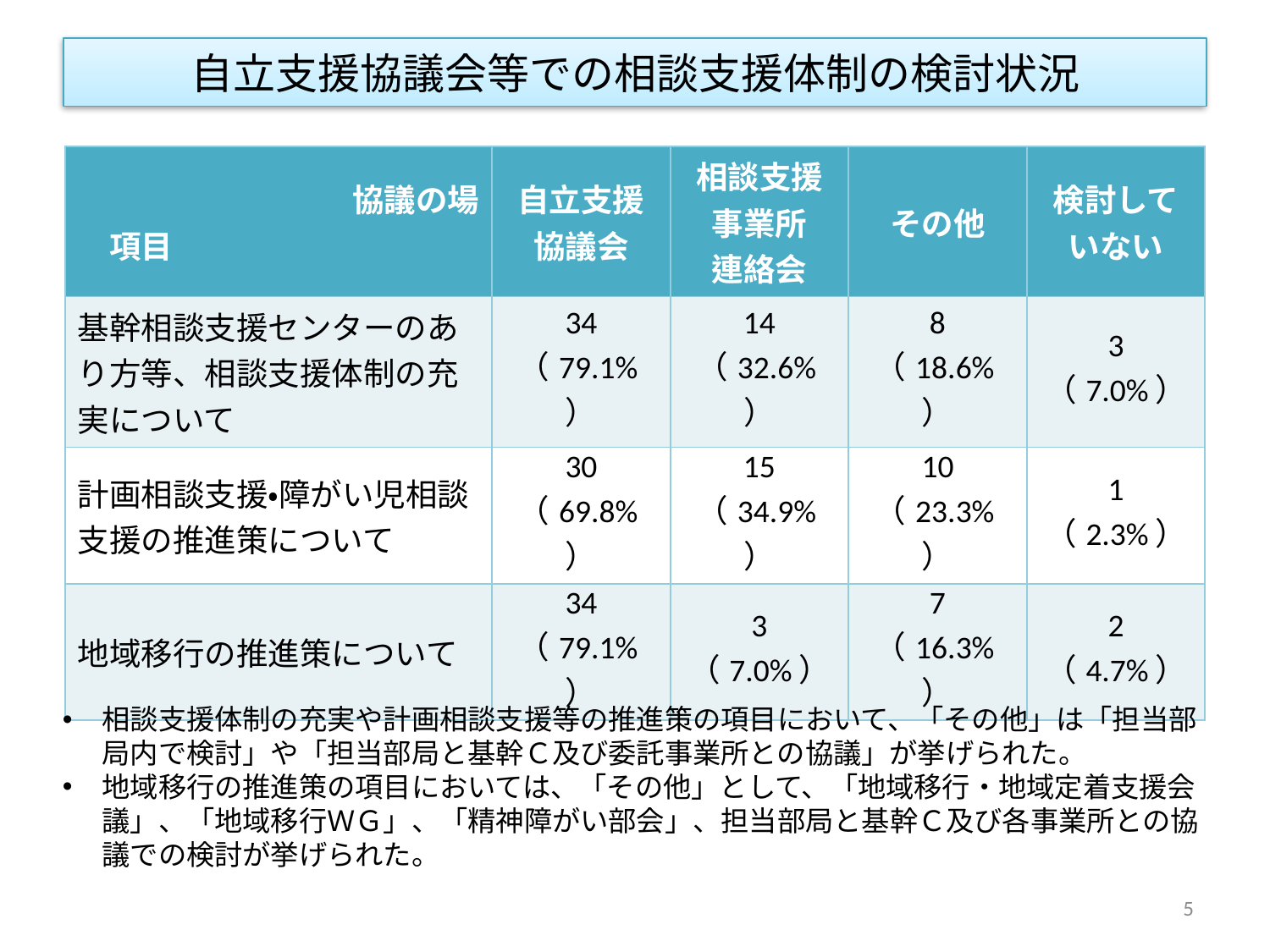

# 自立支援協議会等での相談支援体制の検討状況
| 協議の場 　項目 | 自立支援協議会 | 相談支援事業所 連絡会 | その他 | 検討していない |
| --- | --- | --- | --- | --- |
| 基幹相談支援センターのあり方等、相談支援体制の充実について | 34 （79.1%） | 14 （32.6%） | 8 （18.6%） | 3 （7.0%） |
| 計画相談支援・障がい児相談支援の推進策について | 30 （69.8%） | 15 （34.9%） | 10 （23.3%） | 1 （2.3%） |
| 地域移行の推進策について | 34 （79.1%） | 3 （7.0%） | 7 （16.3%） | 2 （4.7%） |
相談支援体制の充実や計画相談支援等の推進策の項目において、「その他」は「担当部局内で検討」や「担当部局と基幹Ｃ及び委託事業所との協議」が挙げられた。
地域移行の推進策の項目においては、「その他」として、「地域移行・地域定着支援会議」、「地域移行ＷＧ」、「精神障がい部会」、担当部局と基幹Ｃ及び各事業所との協議での検討が挙げられた。

5